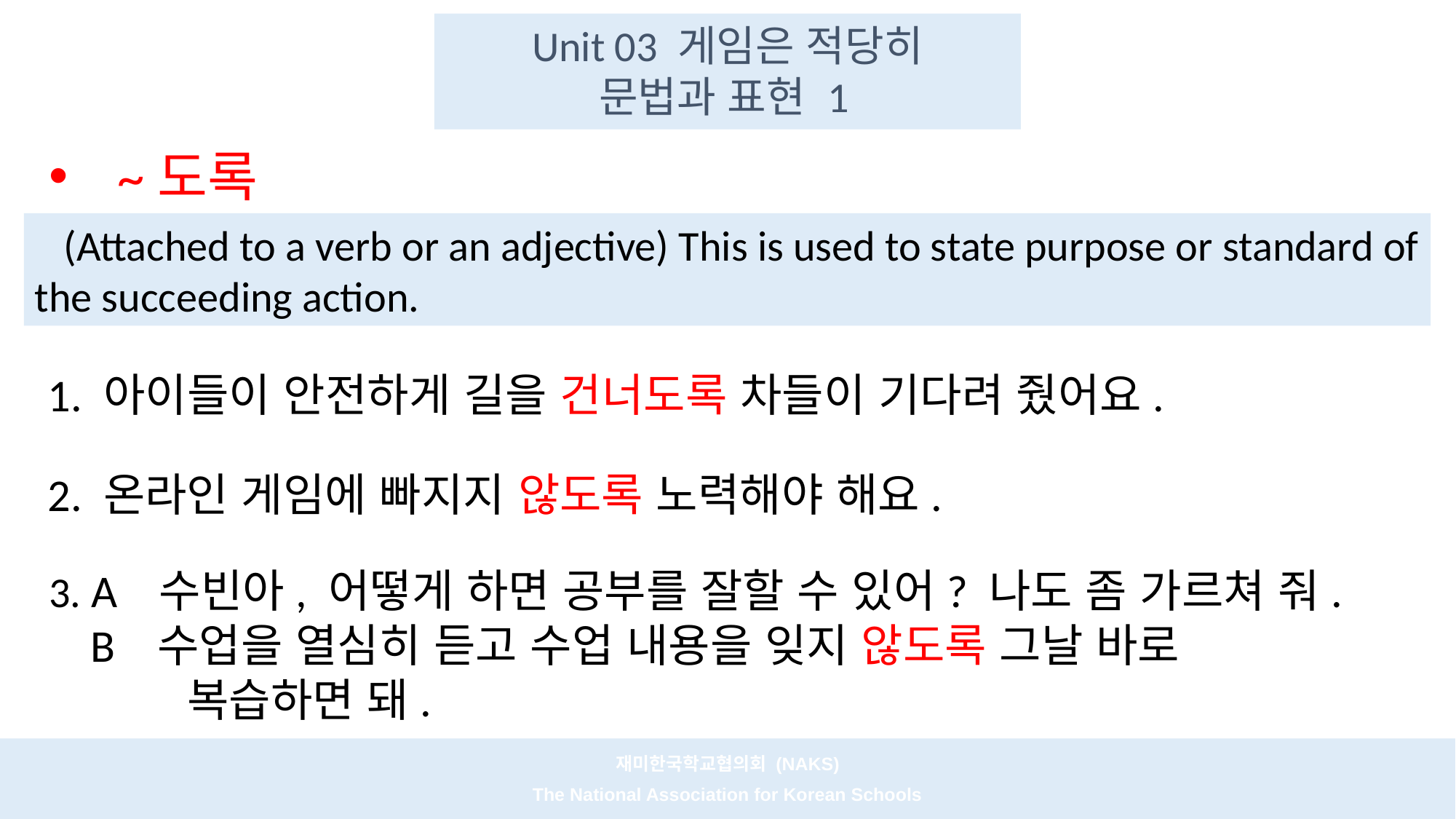

Unit 03 게임은 적당히
 문법과 표현 1
~도록
   (Attached to a verb or an adjective) This is used to state purpose or standard of the succeeding action.

 1. 아이들이 안전하게 길을 건너도록 차들이 기다려 줬어요.

 2. 온라인 게임에 빠지지 않도록 노력해야 해요.
3. A   수빈아, 어떻게 하면 공부를 잘할 수 있어? 나도 좀 가르쳐 줘.
    B   수업을 열심히 듣고 수업 내용을 잊지 않도록 그날 바로
          복습하면 돼.
재미한국학교협의회 (NAKS)
The National Association for Korean Schools